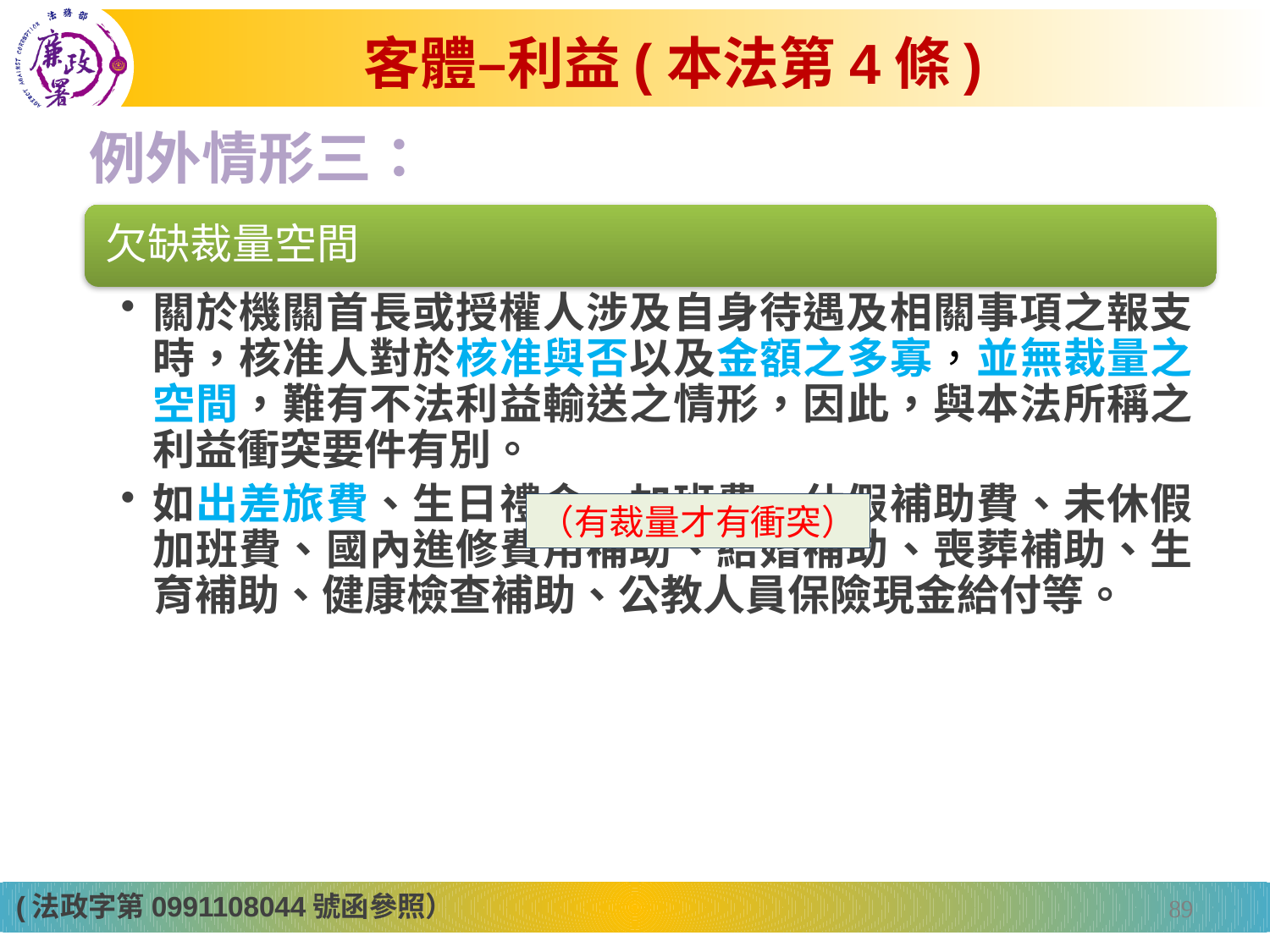

# 客體–利益(本法第4條)
例外情形三：
欠缺裁量空間
關於機關首長或授權人涉及自身待遇及相關事項之報支時，核准人對於核准與否以及金額之多寡，並無裁量之空間，難有不法利益輸送之情形，因此，與本法所稱之利益衝突要件有別。
如出差旅費、生日禮金、加班費、休假補助費、未休假加班費、國內進修費用補助、結婚補助、喪葬補助、生育補助、健康檢查補助、公教人員保險現金給付等。
（有裁量才有衝突）
(法政字第0991108044號函參照）
89